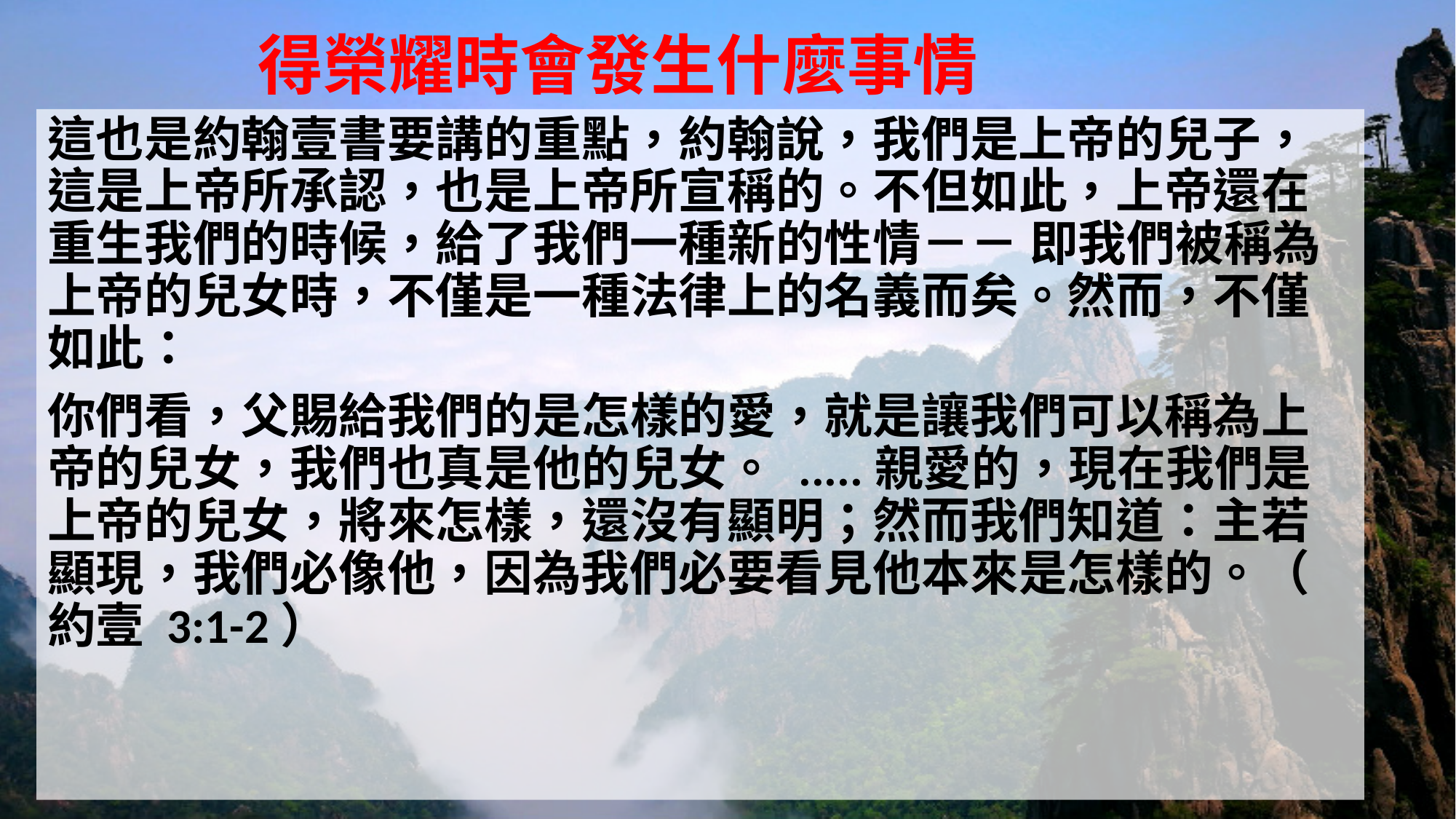

# 得榮耀時會發生什麼事情
這也是約翰壹書要講的重點，約翰說，我們是上帝的兒子，這是上帝所承認，也是上帝所宣稱的。不但如此，上帝還在重生我們的時候，給了我們一種新的性情－－ 即我們被稱為上帝的兒女時，不僅是一種法律上的名義而矣。然而，不僅如此：
你們看，父賜給我們的是怎樣的愛，就是讓我們可以稱為上帝的兒女，我們也真是他的兒女。 .....親愛的，現在我們是上帝的兒女，將來怎樣，還沒有顯明；然而我們知道：主若顯現，我們必像他，因為我們必要看見他本來是怎樣的。（ 約壹 3:1-2）